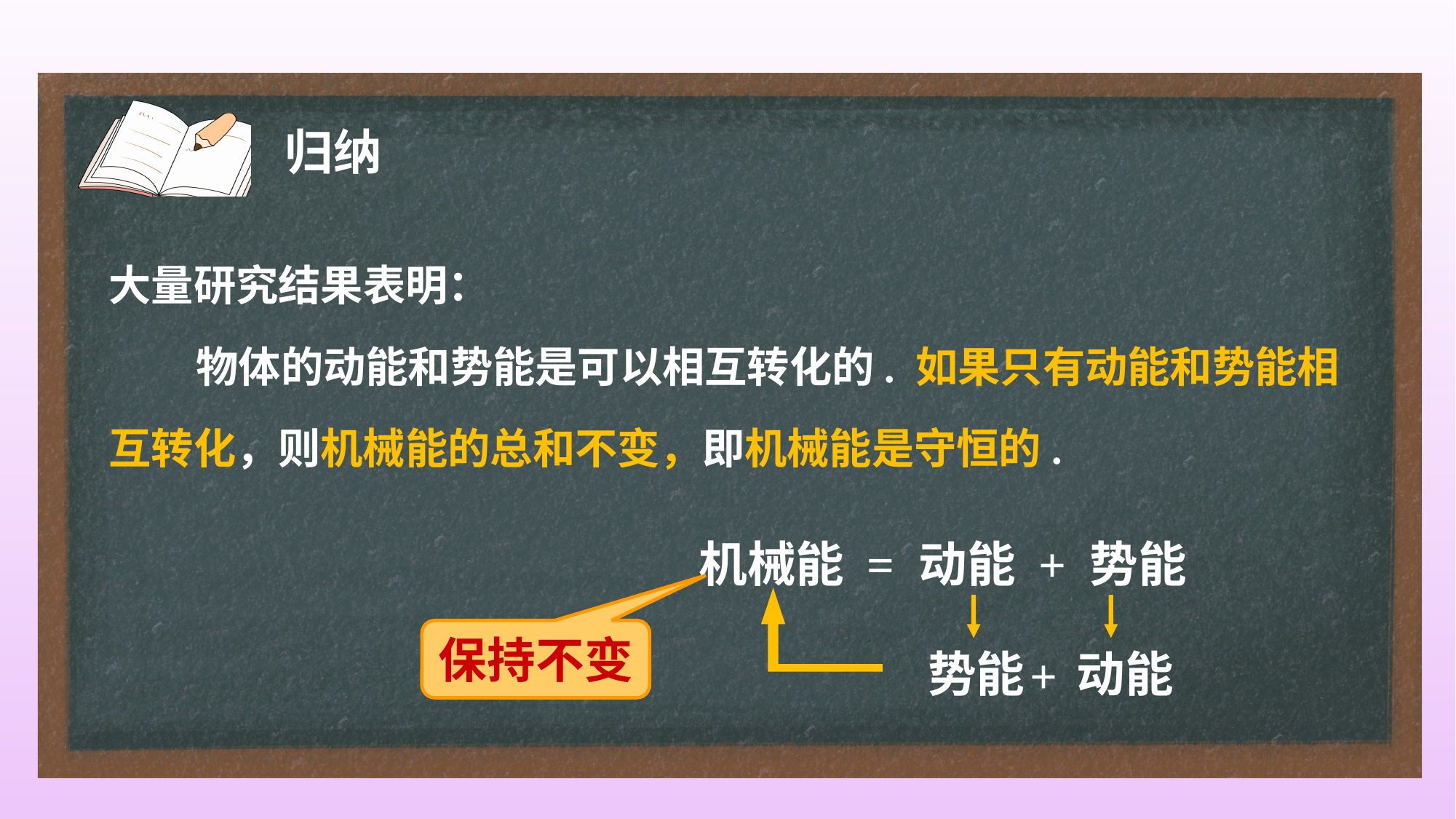

归纳
大量研究结果表明：
        物体的动能和势能是可以相互转化的. 如果只有动能和势能相互转化，则机械能的总和不变，即机械能是守恒的.
机械能 = 动能 + 势能

+

势能

 动能
保持不变